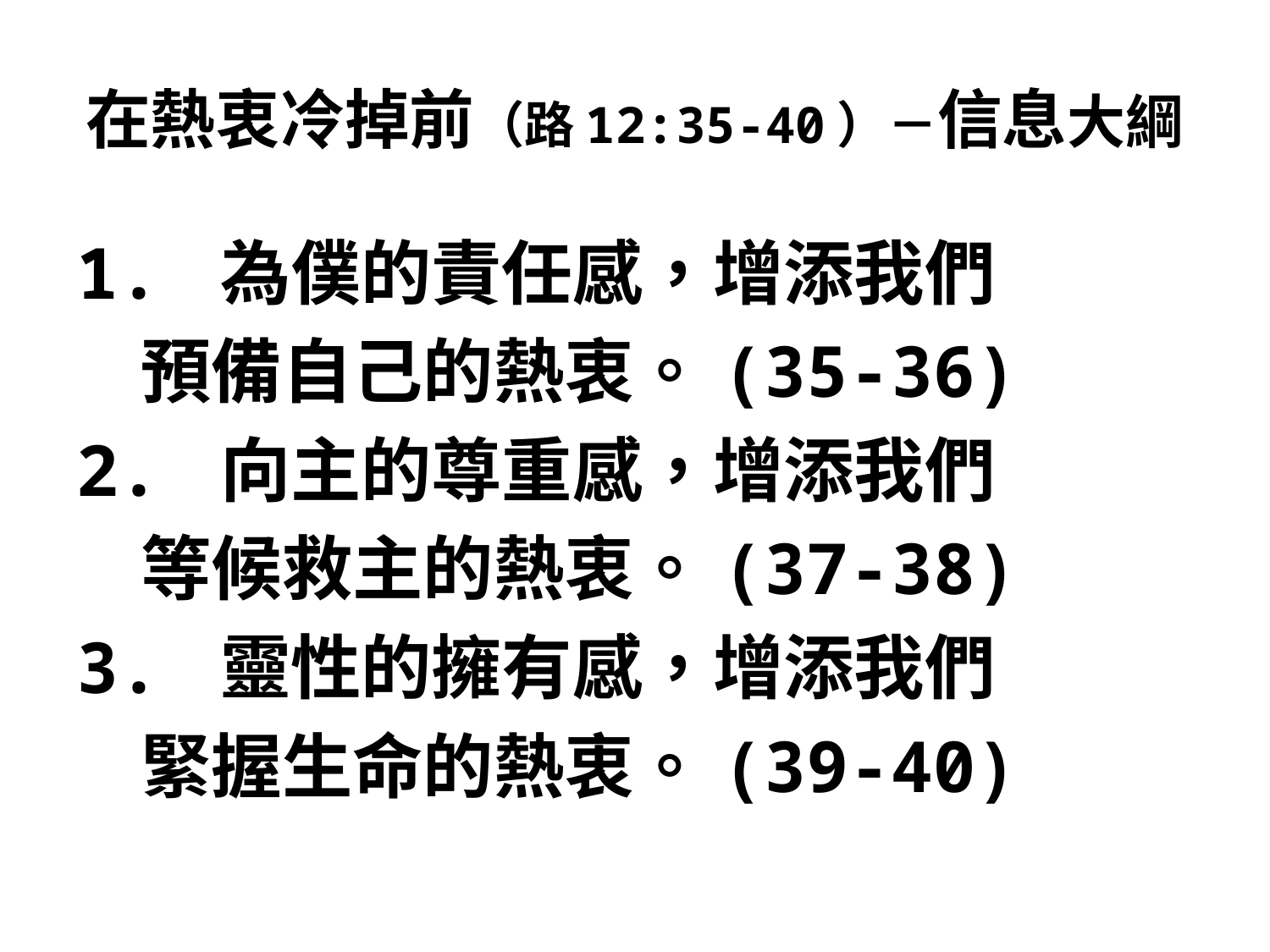

# 在熱衷冷掉前（路12:35-40）－信息大綱
1. 為僕的責任感，增添我們
   預備自己的熱衷。(35-36)
2. 向主的尊重感，增添我們
   等候救主的熱衷。(37-38)
3. 靈性的擁有感，增添我們
   緊握生命的熱衷。(39-40)